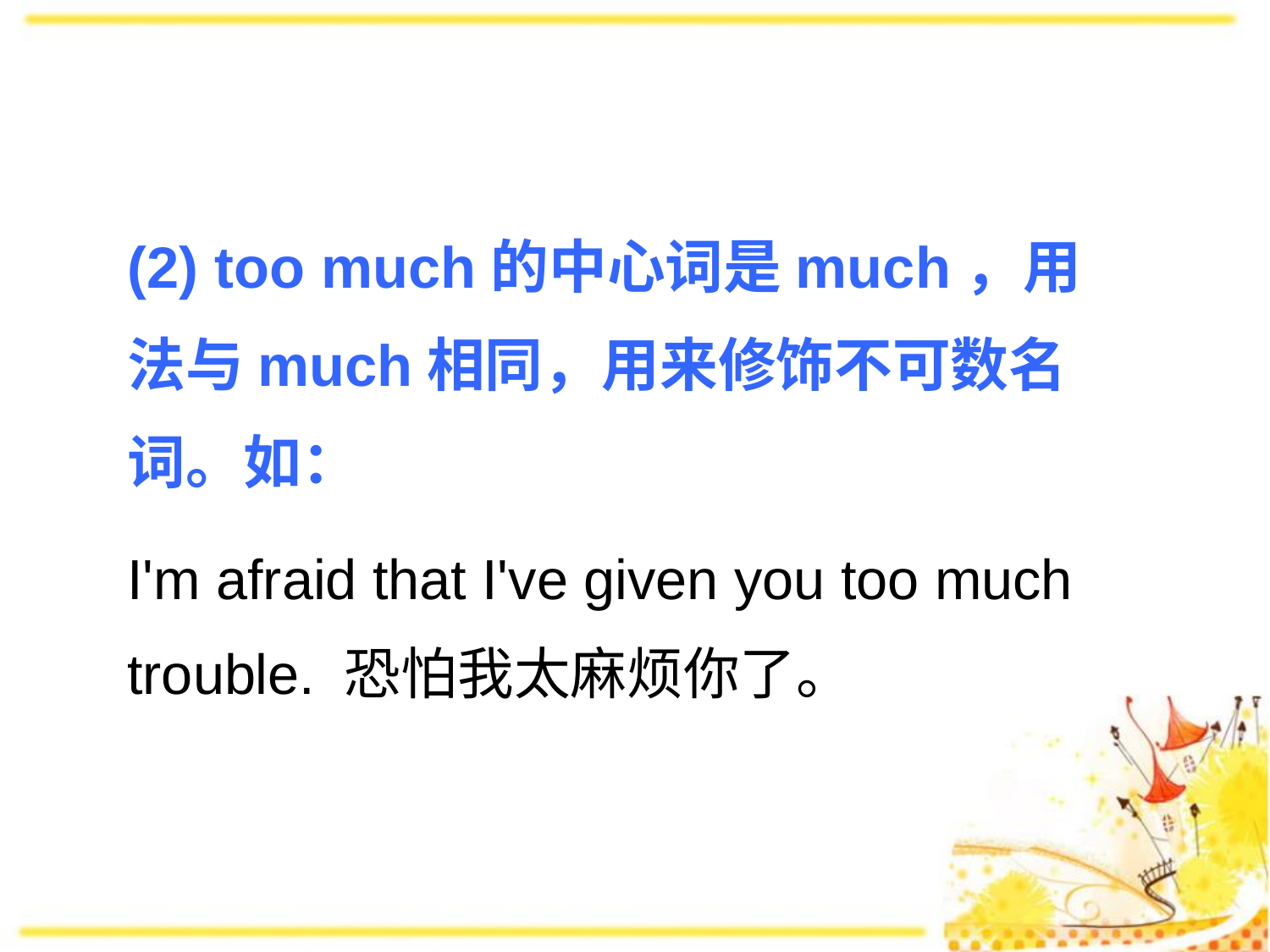

(2) too much的中心词是much，用法与much相同，用来修饰不可数名词。如：

I'm afraid that I've given you too much trouble. 恐怕我太麻烦你了。